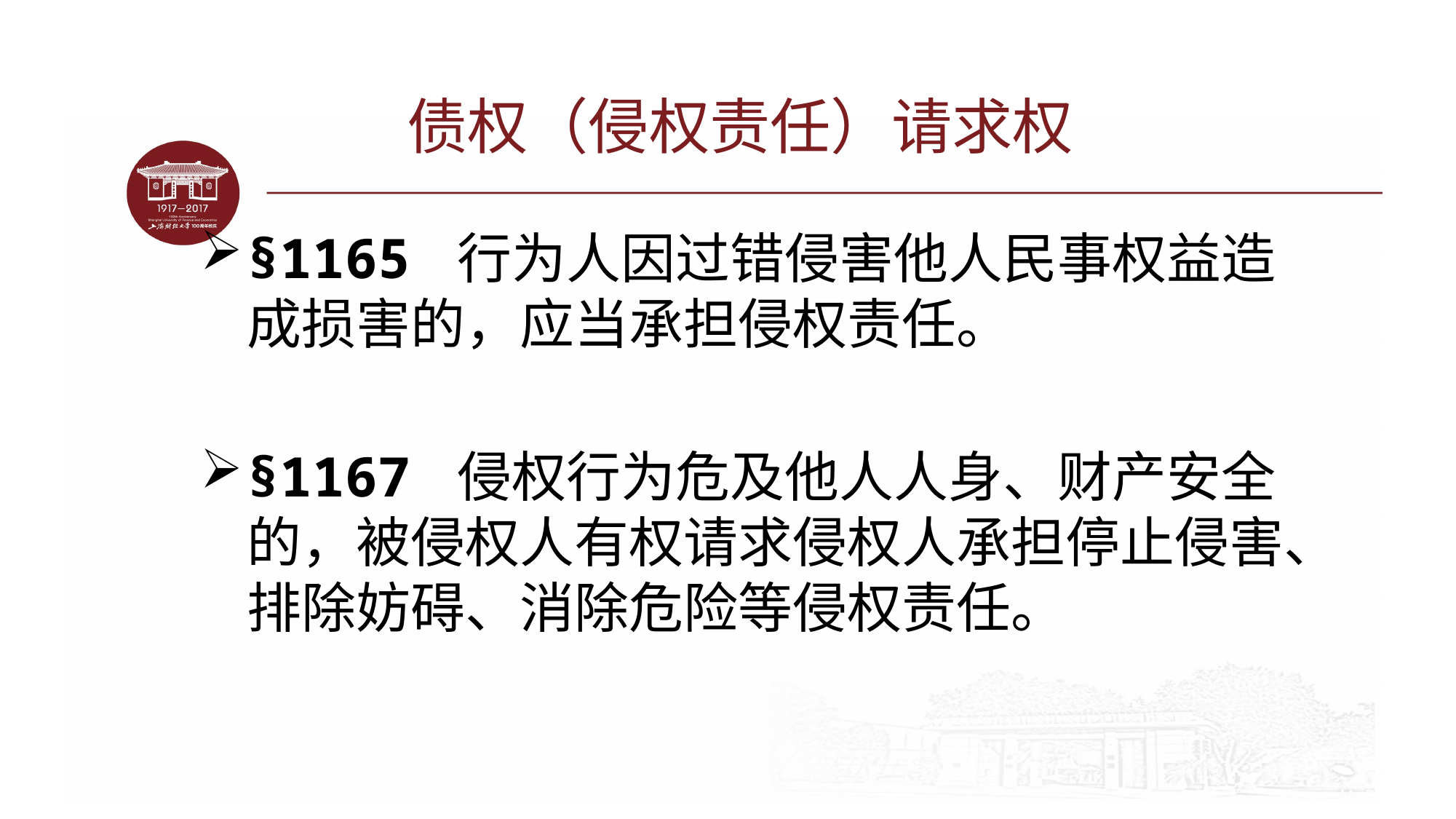

# 债权（侵权责任）请求权
§1165 行为人因过错侵害他人民事权益造成损害的，应当承担侵权责任。

§1167 侵权行为危及他人人身、财产安全的，被侵权人有权请求侵权人承担停止侵害、排除妨碍、消除危险等侵权责任。